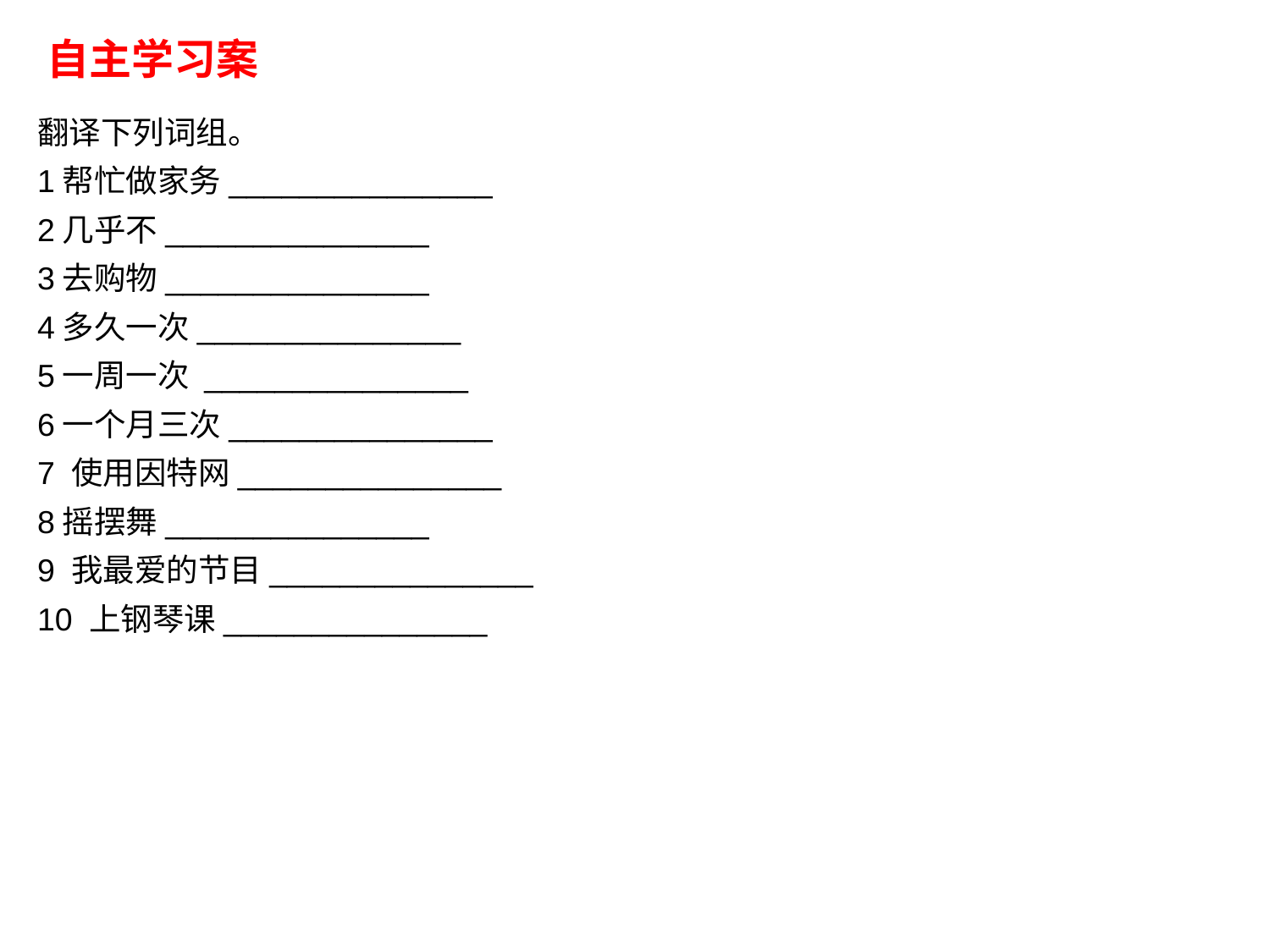

自主学习案
翻译下列词组。
1帮忙做家务_______________
2几乎不_______________
3去购物_______________
4多久一次_______________
5一周一次 _______________
6一个月三次_______________
7 使用因特网_______________
8摇摆舞_______________
9 我最爱的节目_______________
10 上钢琴课_______________